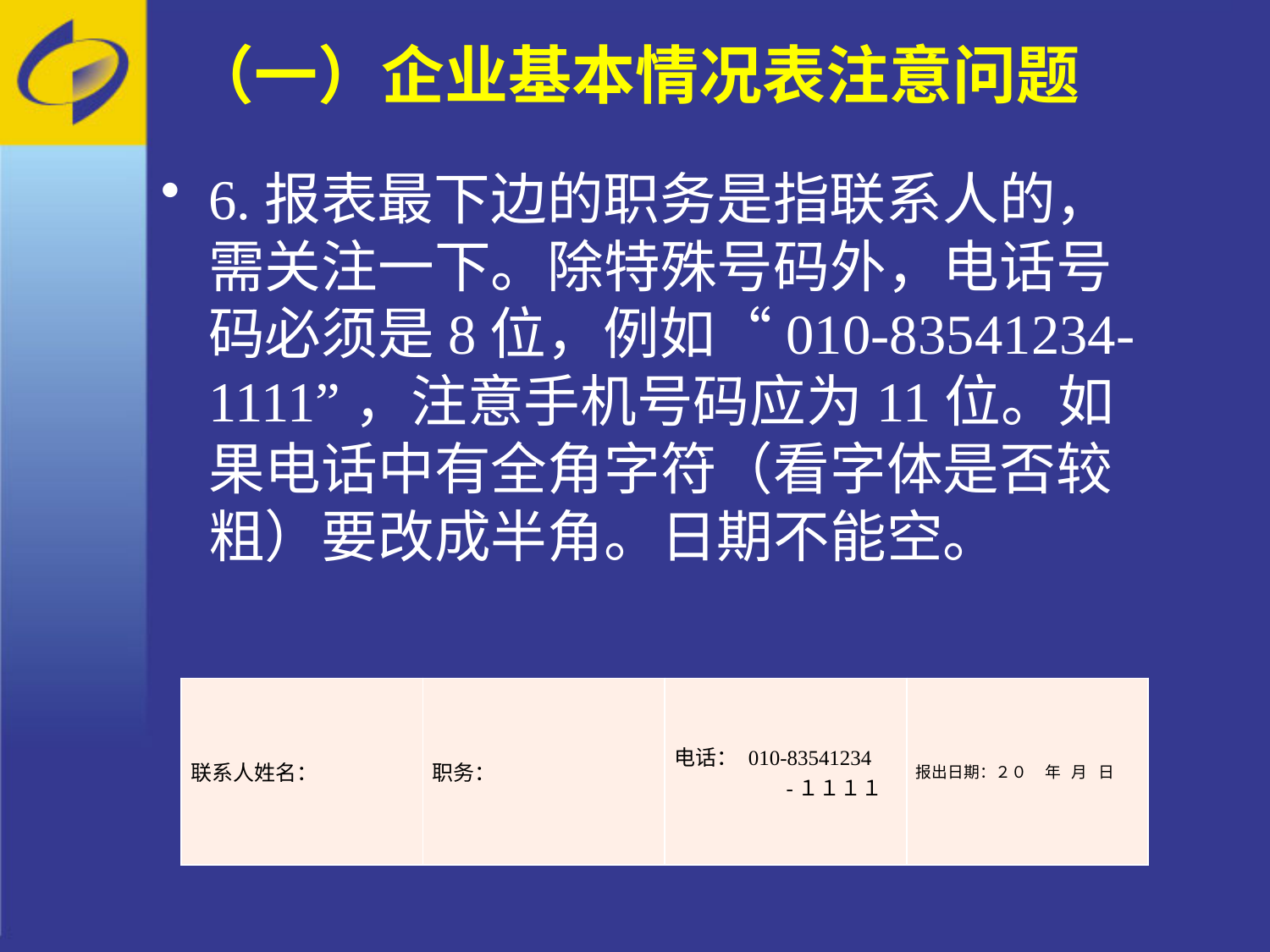

# （一）企业基本情况表注意问题
6.报表最下边的职务是指联系人的，需关注一下。除特殊号码外，电话号码必须是8位，例如“010-83541234-1111”，注意手机号码应为11位。如果电话中有全角字符（看字体是否较粗）要改成半角。日期不能空。
| 联系人姓名： | 职务： | 电话： 010-83541234 　　　　　-１１１１ | 报出日期：２０ 年 月 日 |
| --- | --- | --- | --- |